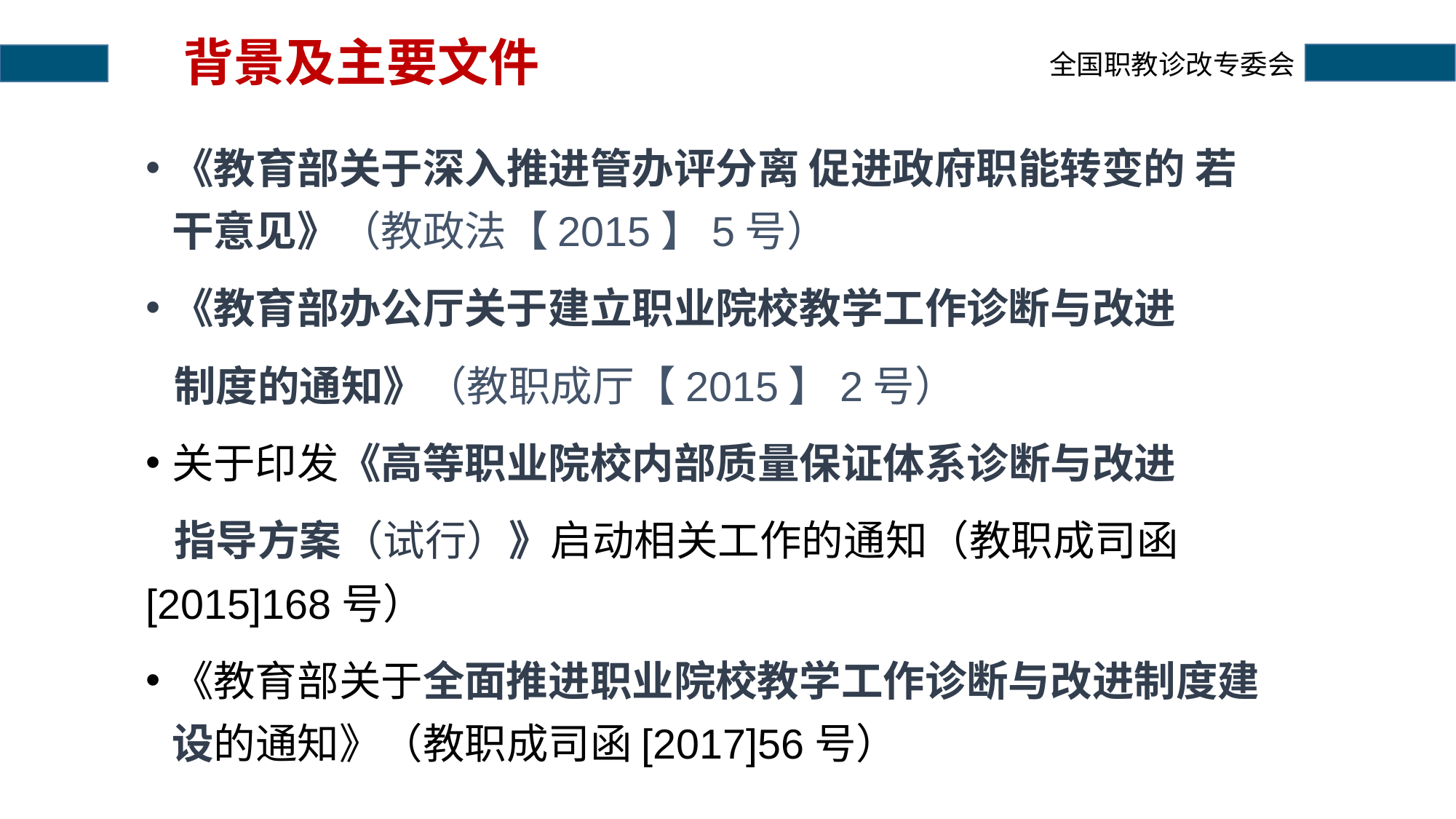

# 背景及主要文件
《教育部关于深入推进管办评分离 促进政府职能转变的 若干意见》（教政法【2015】5号）
《教育部办公厅关于建立职业院校教学工作诊断与改进
  制度的通知》（教职成厅【2015】2号）
关于印发《高等职业院校内部质量保证体系诊断与改进
  指导方案（试行）》启动相关工作的通知（教职成司函[2015]168号）
《教育部关于全面推进职业院校教学工作诊断与改进制度建设的通知》（教职成司函[2017]56号）